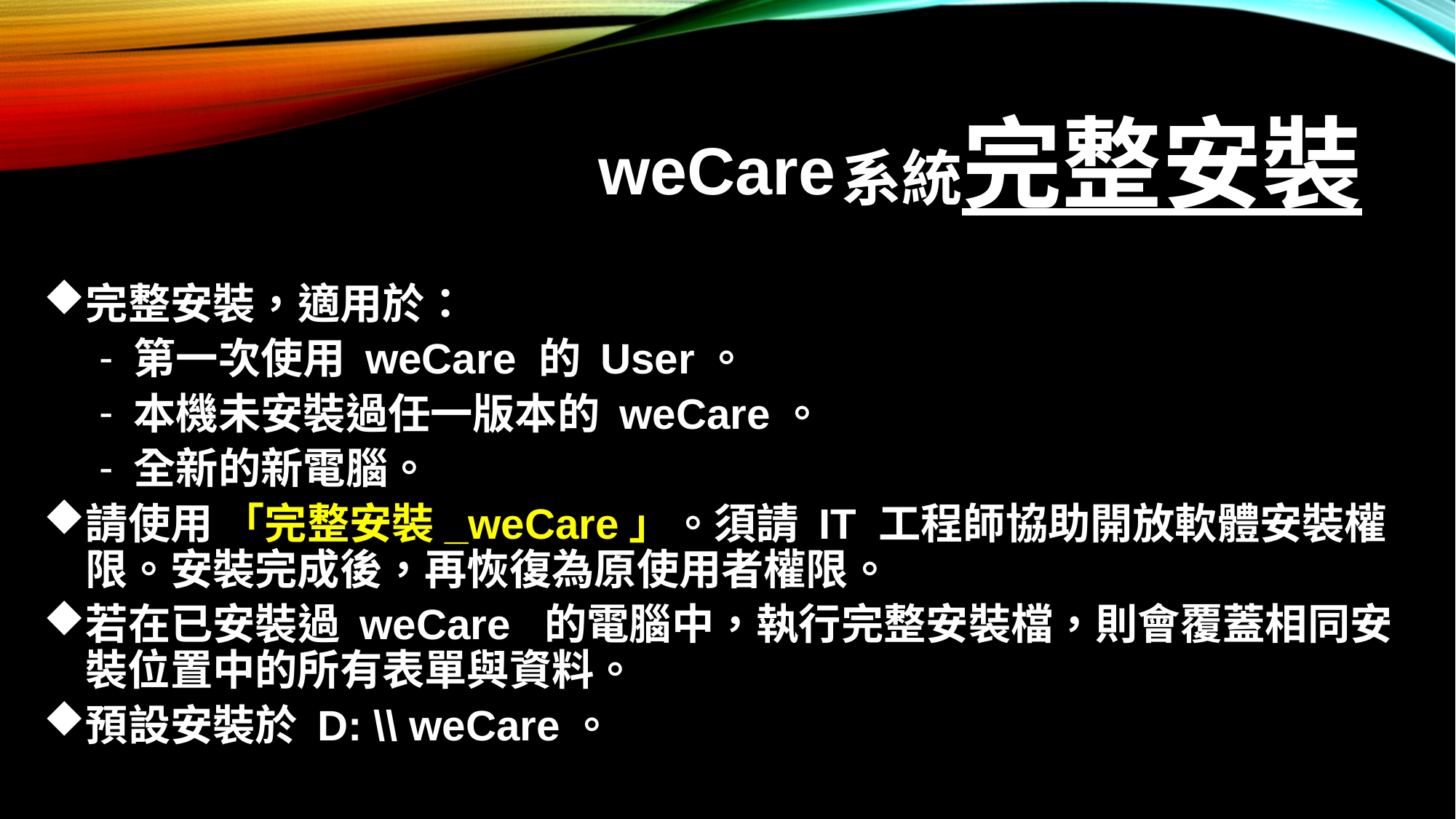

# 系統完整安裝
weCare
完整安裝，適用於：
 第一次使用 weCare 的 User。
 本機未安裝過任一版本的 weCare。
 全新的新電腦。
請使用 「完整安裝_weCare」。須請 IT 工程師協助開放軟體安裝權限。安裝完成後，再恢復為原使用者權限。
若在已安裝過 weCare  的電腦中，執行完整安裝檔，則會覆蓋相同安裝位置中的所有表單與資料。
預設安裝於 D: \\ weCare。